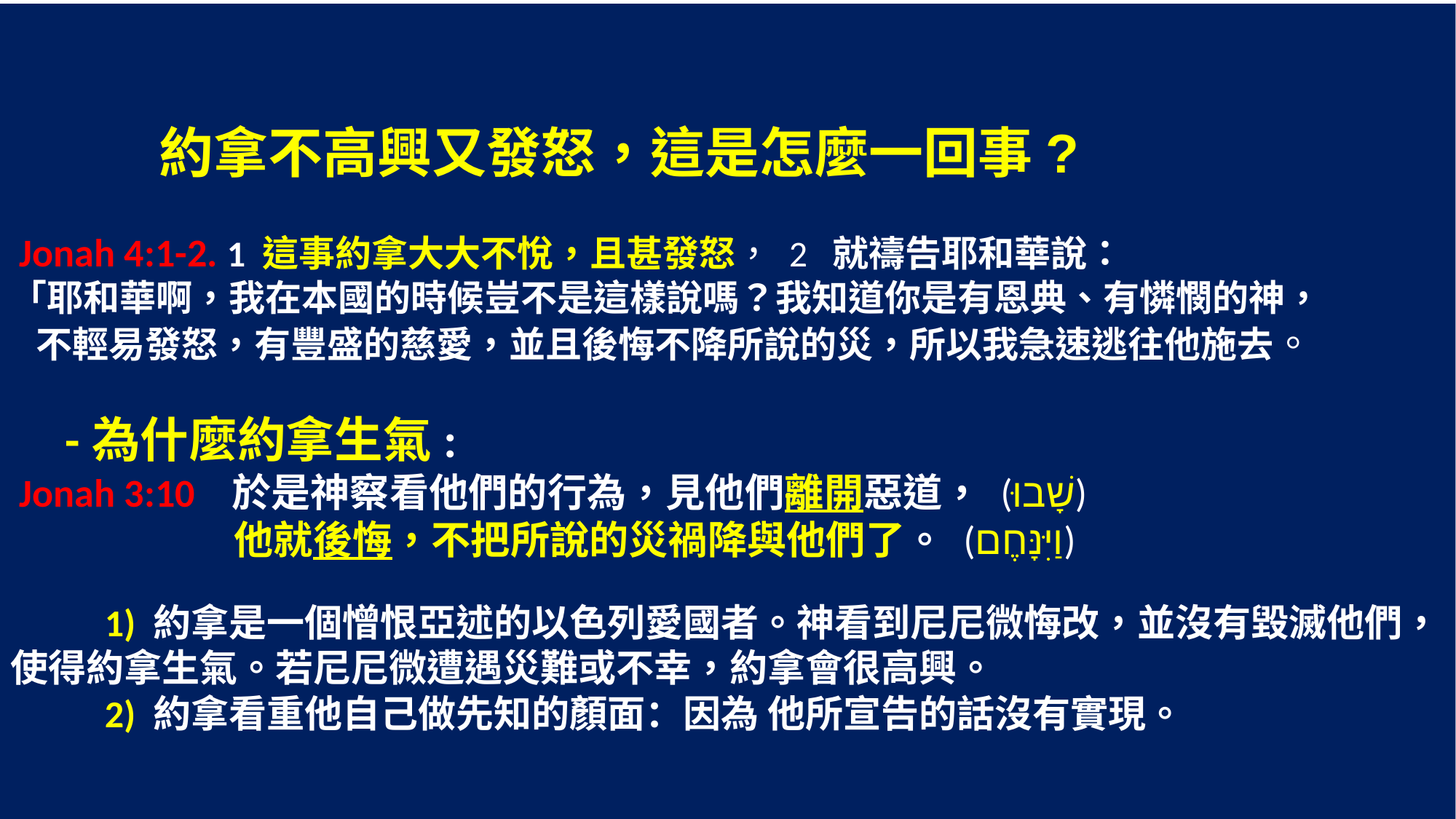

約拿不高興又發怒，這是怎麼一回事?

 Jonah 4:1-2. 1 這事約拿大大不悅，且甚發怒， 2  就禱告耶和華說：
「耶和華啊，我在本國的時候豈不是這樣說嗎？我知道你是有恩典、有憐憫的神，
  不輕易發怒，有豐盛的慈愛，並且後悔不降所說的災，所以我急速逃往他施去。

     -為什麼約拿生氣:
 Jonah 3:10   於是神察看他們的行為，見他們離開惡道， (שָׁבוּ)
                        他就後悔，不把所說的災禍降與他們了。 (וַיִּנָּחֶם)

           1) 約拿是一個憎恨亞述的以色列愛國者。神看到尼尼微悔改，並沒有毀滅他們，使得約拿生氣。若尼尼微遭遇災難或不幸，約拿會很高興。
           2) 約拿看重他自己做先知的顏面：因為 他所宣告的話沒有實現。